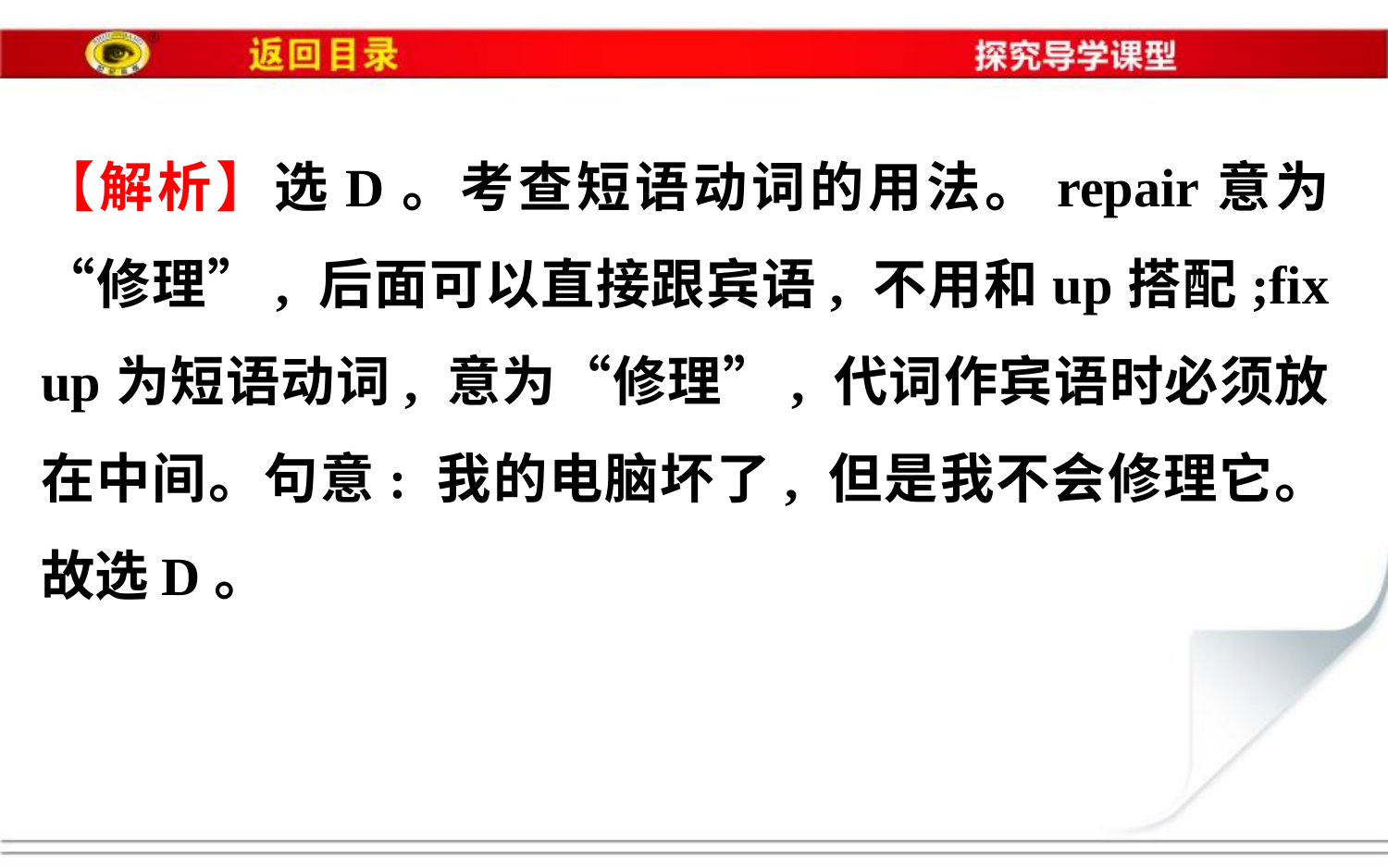

【解析】选D。考查短语动词的用法。repair意为“修理”, 后面可以直接跟宾语, 不用和up搭配;fix up为短语动词, 意为“修理”, 代词作宾语时必须放在中间。句意: 我的电脑坏了, 但是我不会修理它。故选D。